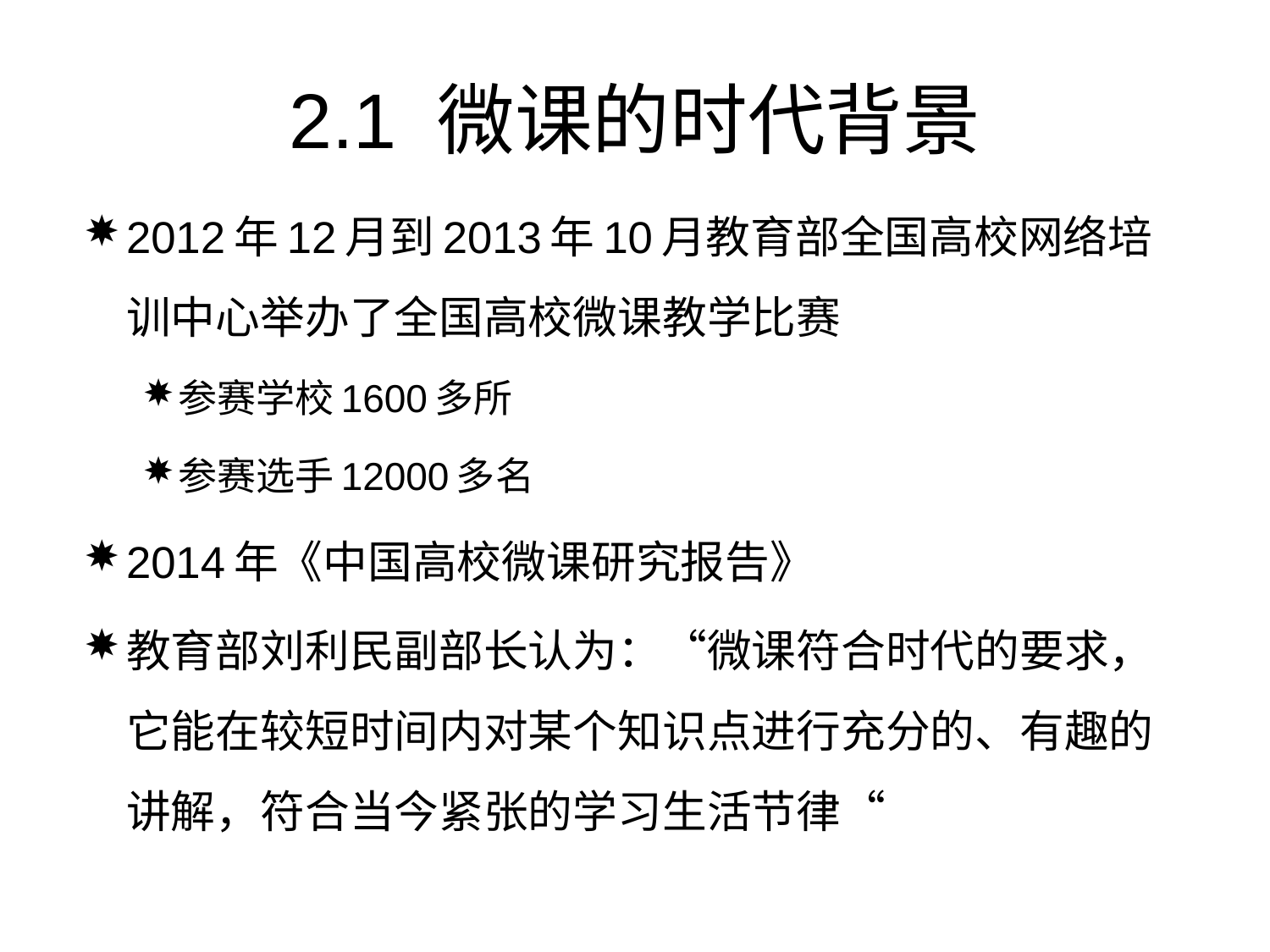

# 2.1 微课的时代背景
2012年12月到2013年10月教育部全国高校网络培训中心举办了全国高校微课教学比赛
参赛学校1600多所
参赛选手12000多名
2014年《中国高校微课研究报告》
教育部刘利民副部长认为：“微课符合时代的要求，它能在较短时间内对某个知识点进行充分的、有趣的讲解，符合当今紧张的学习生活节律“